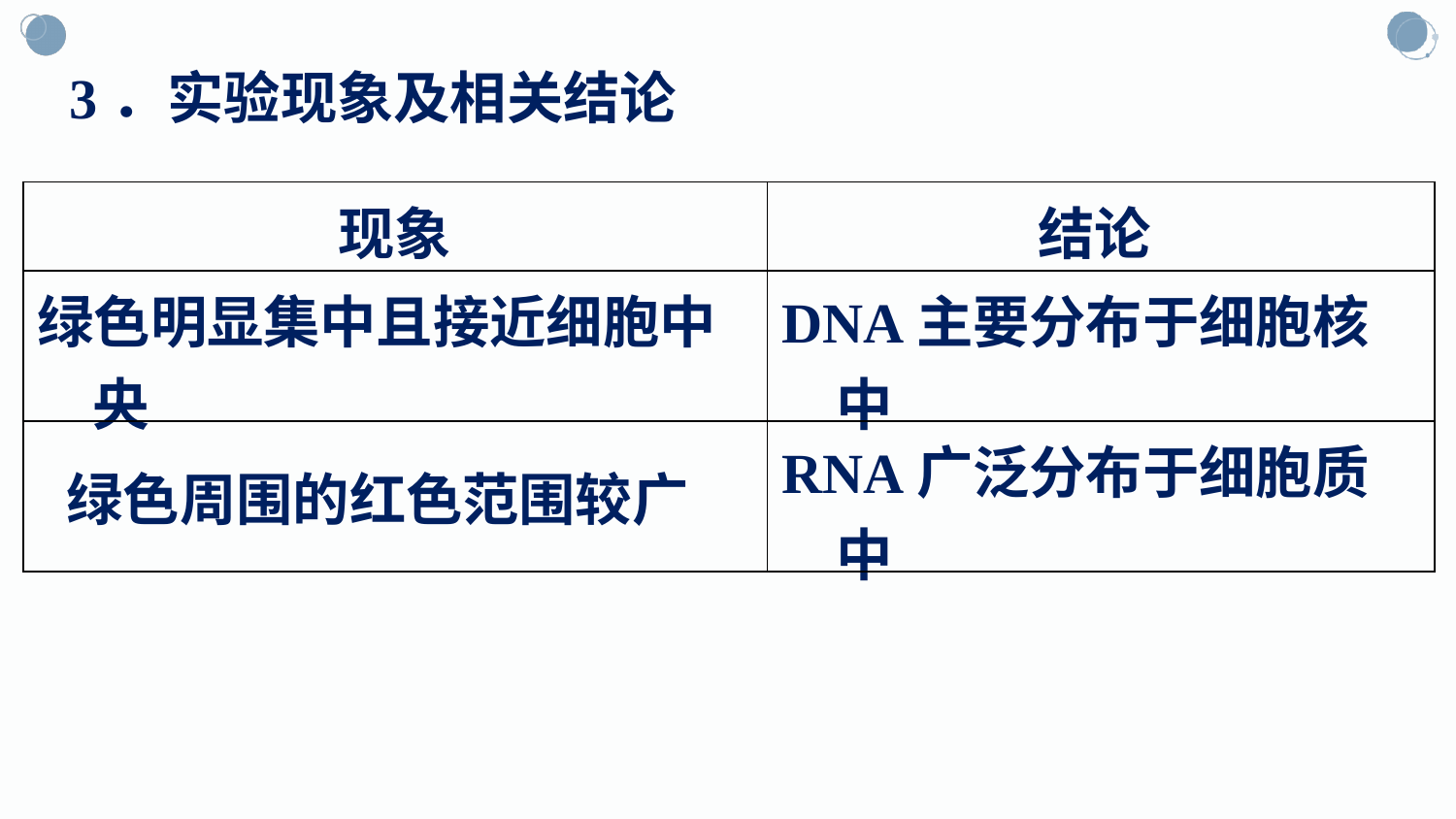

3．实验现象及相关结论
| 现象 | 结论 |
| --- | --- |
| 绿色明显集中且接近细胞中央 | DNA主要分布于细胞核中 |
| 绿色周围的红色范围较广 | RNA广泛分布于细胞质中 |